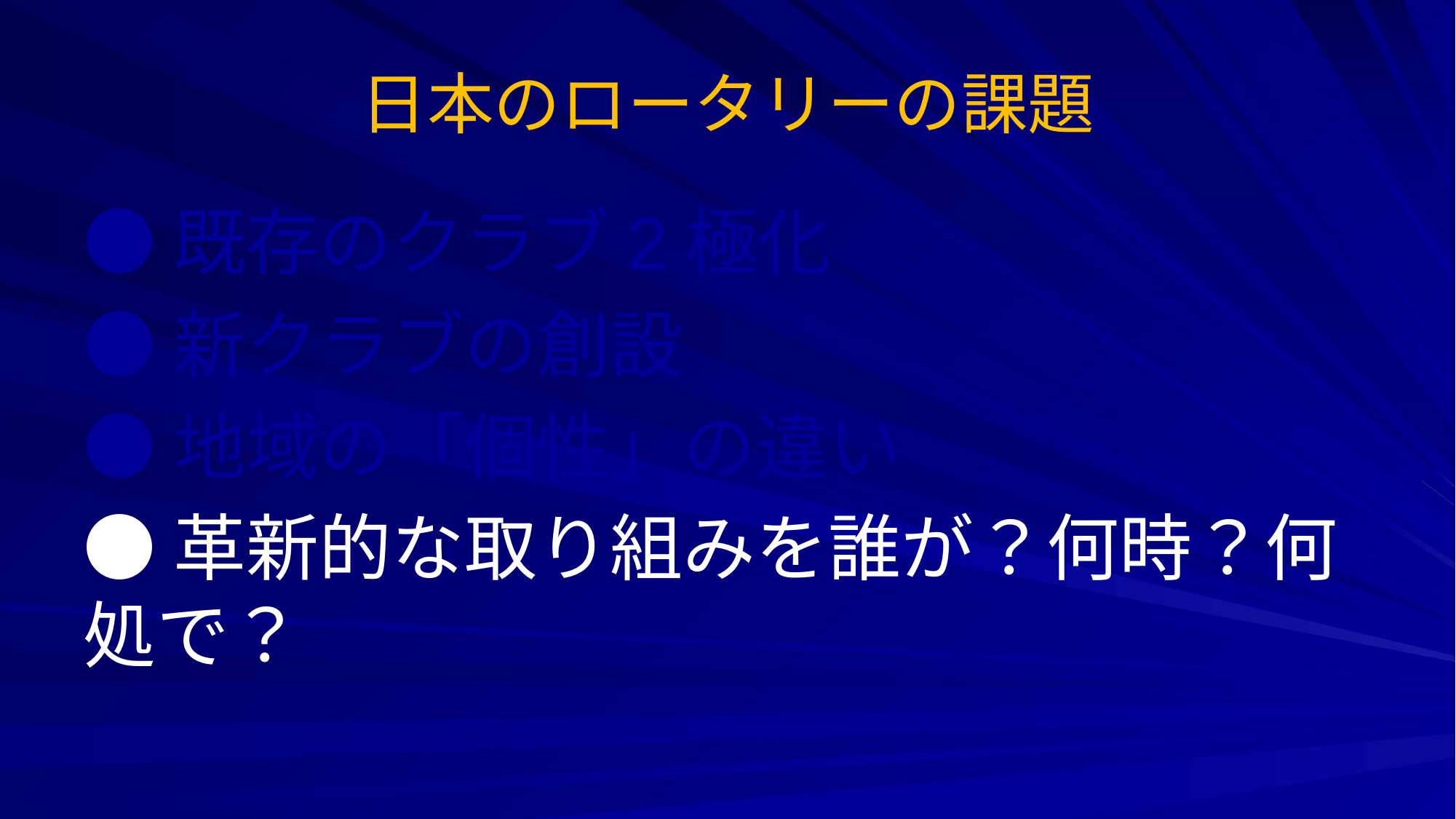

# 日本のロータリーの課題
●既存のクラブ2極化
●新クラブの創設
●地域の「個性」の違い
●革新的な取り組みを誰が？何時？何処で？